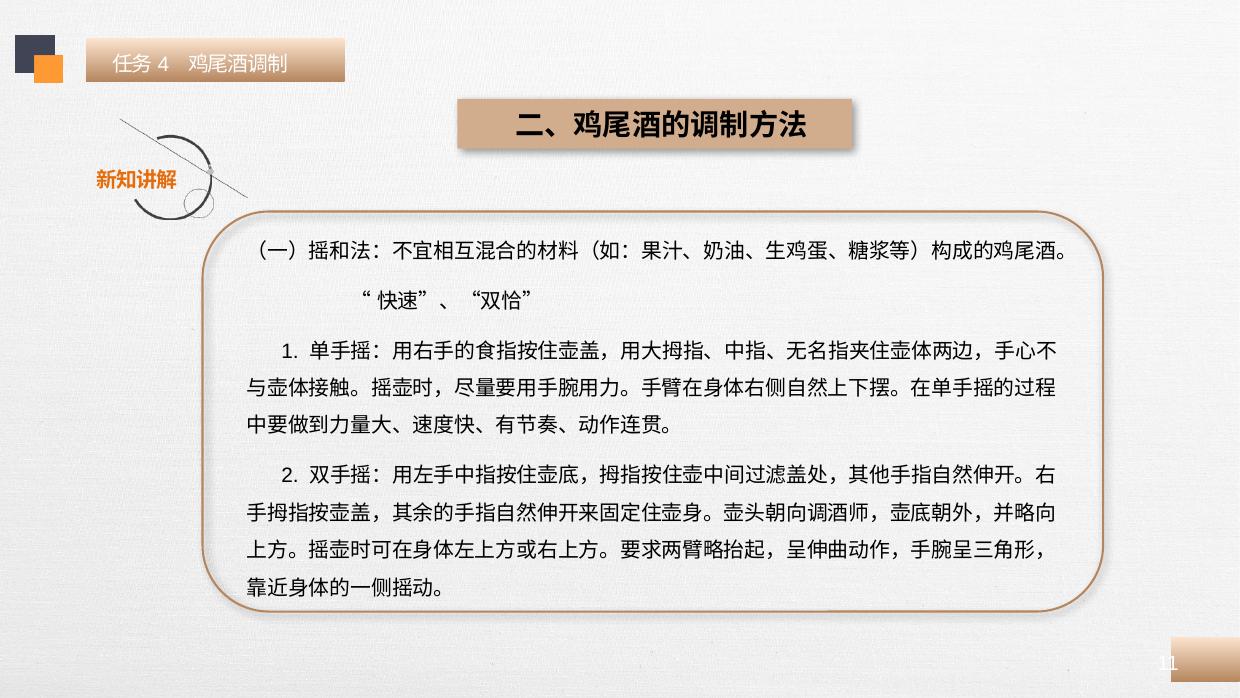

任务4   鸡尾酒调制
 二、鸡尾酒的调制方法

（一）摇和法：不宜相互混合的材料（如：果汁、奶油、生鸡蛋、糖浆等）构成的鸡尾酒。
                      “快速”、“双恰”
      1. 单手摇：用右手的食指按住壶盖，用大拇指、中指、无名指夹住壶体两边，手心不与壶体接触。摇壶时，尽量要用手腕用力。手臂在身体右侧自然上下摆。在单手摇的过程中要做到力量大、速度快、有节奏、动作连贯。
      2. 双手摇：用左手中指按住壶底，拇指按住壶中间过滤盖处，其他手指自然伸开。右手拇指按壶盖，其余的手指自然伸开来固定住壶身。壶头朝向调酒师，壶底朝外，并略向上方。摇壶时可在身体左上方或右上方。要求两臂略抬起，呈伸曲动作，手腕呈三角形，靠近身体的一侧摇动。